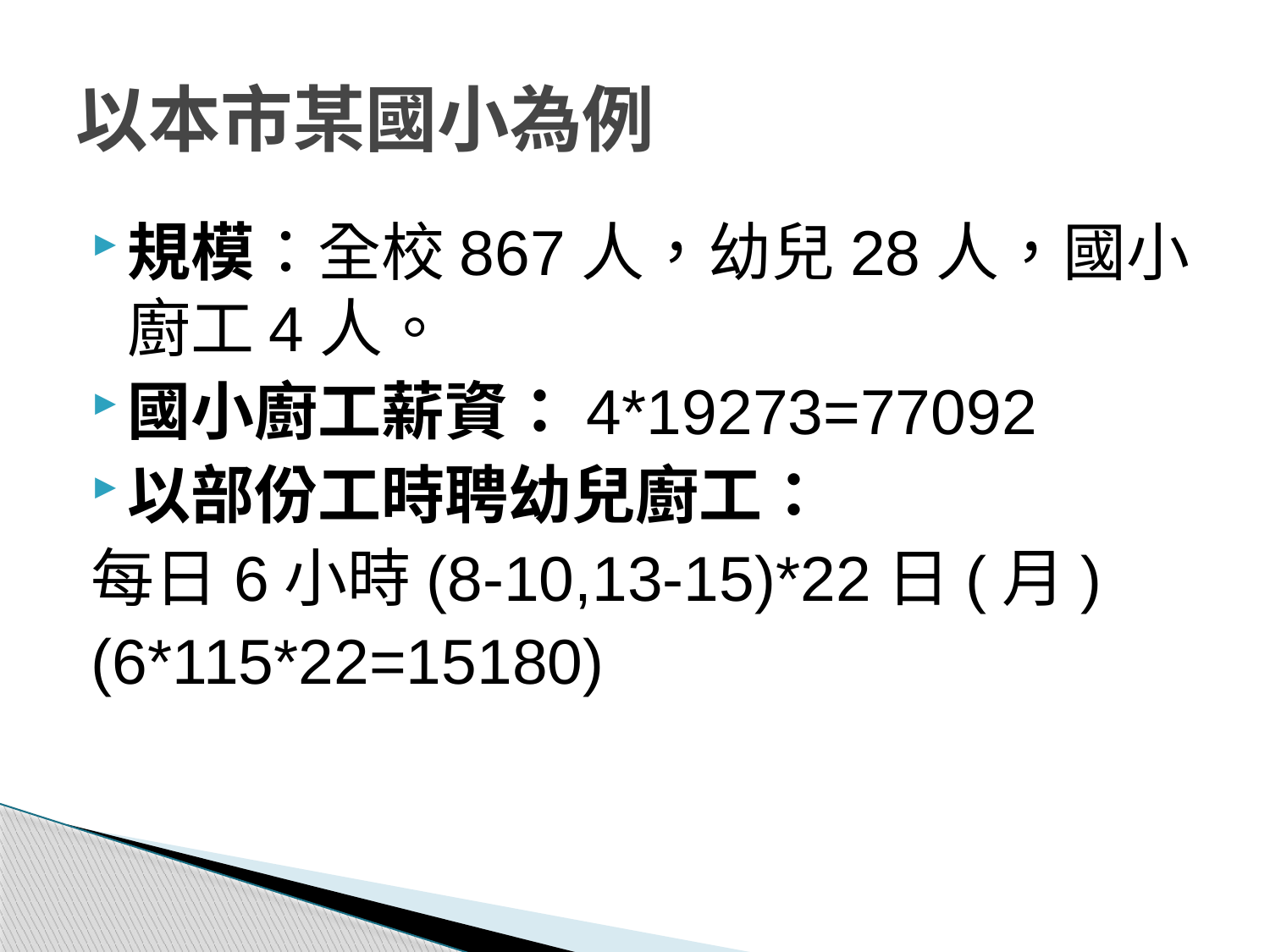

# 以本市某國小為例
規模：全校867人，幼兒28人，國小廚工4人。
國小廚工薪資：4*19273=77092
以部份工時聘幼兒廚工：
每日6小時(8-10,13-15)*22日(月)
(6*115*22=15180)